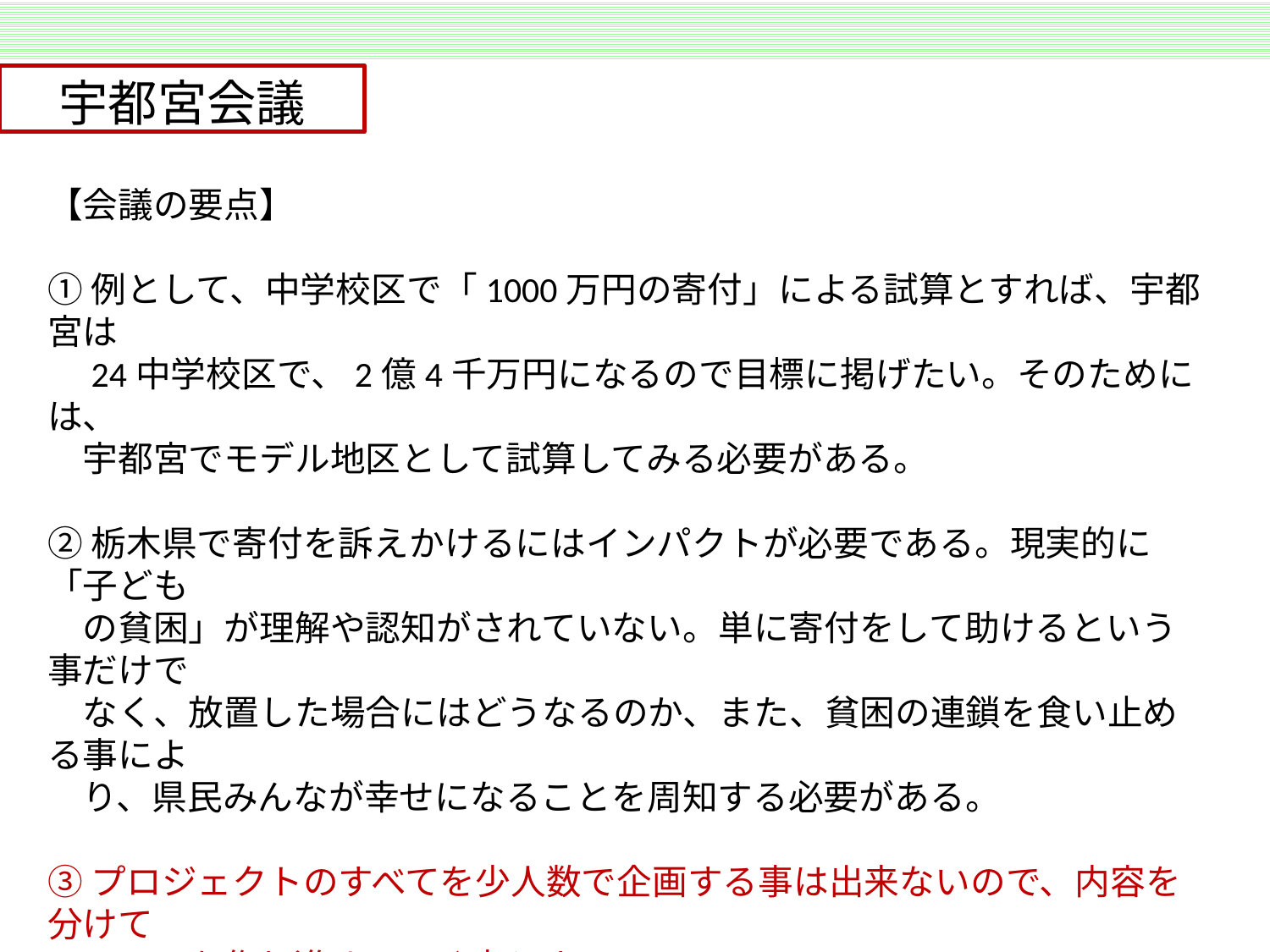

宇都宮会議
【会議の要点】

①例として、中学校区で「1000万円の寄付」による試算とすれば、宇都宮は
　24中学校区で、2億4千万円になるので目標に掲げたい。そのためには、
　宇都宮でモデル地区として試算してみる必要がある。

②栃木県で寄付を訴えかけるにはインパクトが必要である。現実的に「子ども
　の貧困」が理解や認知がされていない。単に寄付をして助けるという事だけで
　なく、放置した場合にはどうなるのか、また、貧困の連鎖を食い止める事によ
　り、県民みんなが幸せになることを周知する必要がある。

③プロジェクトのすべてを少人数で企画する事は出来ないので、内容を分けて
　チームを作り進めていく事とする。

　例）骨組み、学習支援、母子支援、就労支援、寄付、企画等のチーム